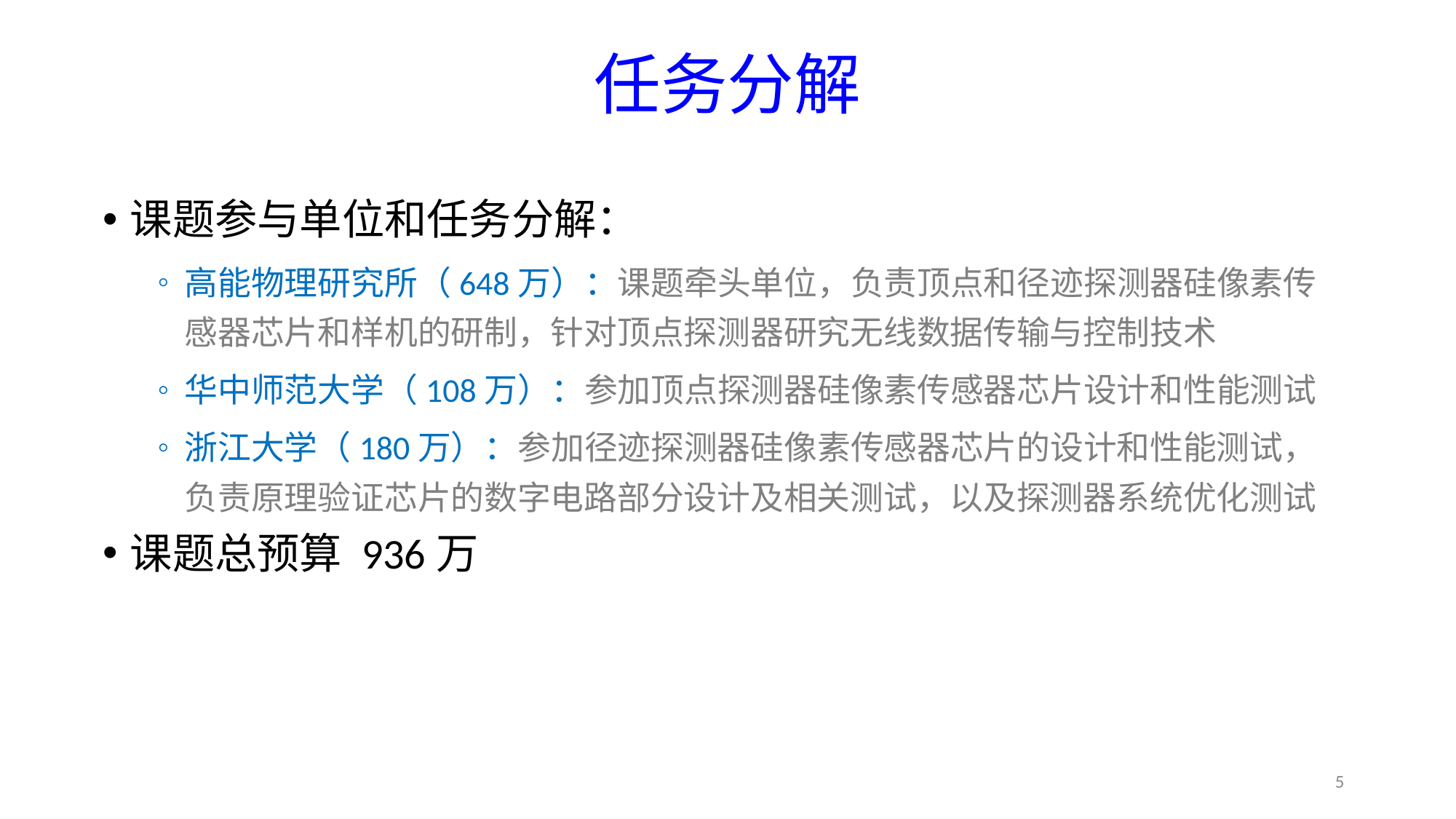

# 任务分解
课题参与单位和任务分解：
高能物理研究所（648万）：课题牵头单位，负责顶点和径迹探测器硅像素传感器芯片和样机的研制，针对顶点探测器研究无线数据传输与控制技术
华中师范大学（108万）：参加顶点探测器硅像素传感器芯片设计和性能测试
浙江大学（180万）：参加径迹探测器硅像素传感器芯片的设计和性能测试，负责原理验证芯片的数字电路部分设计及相关测试，以及探测器系统优化测试
课题总预算 936万
5